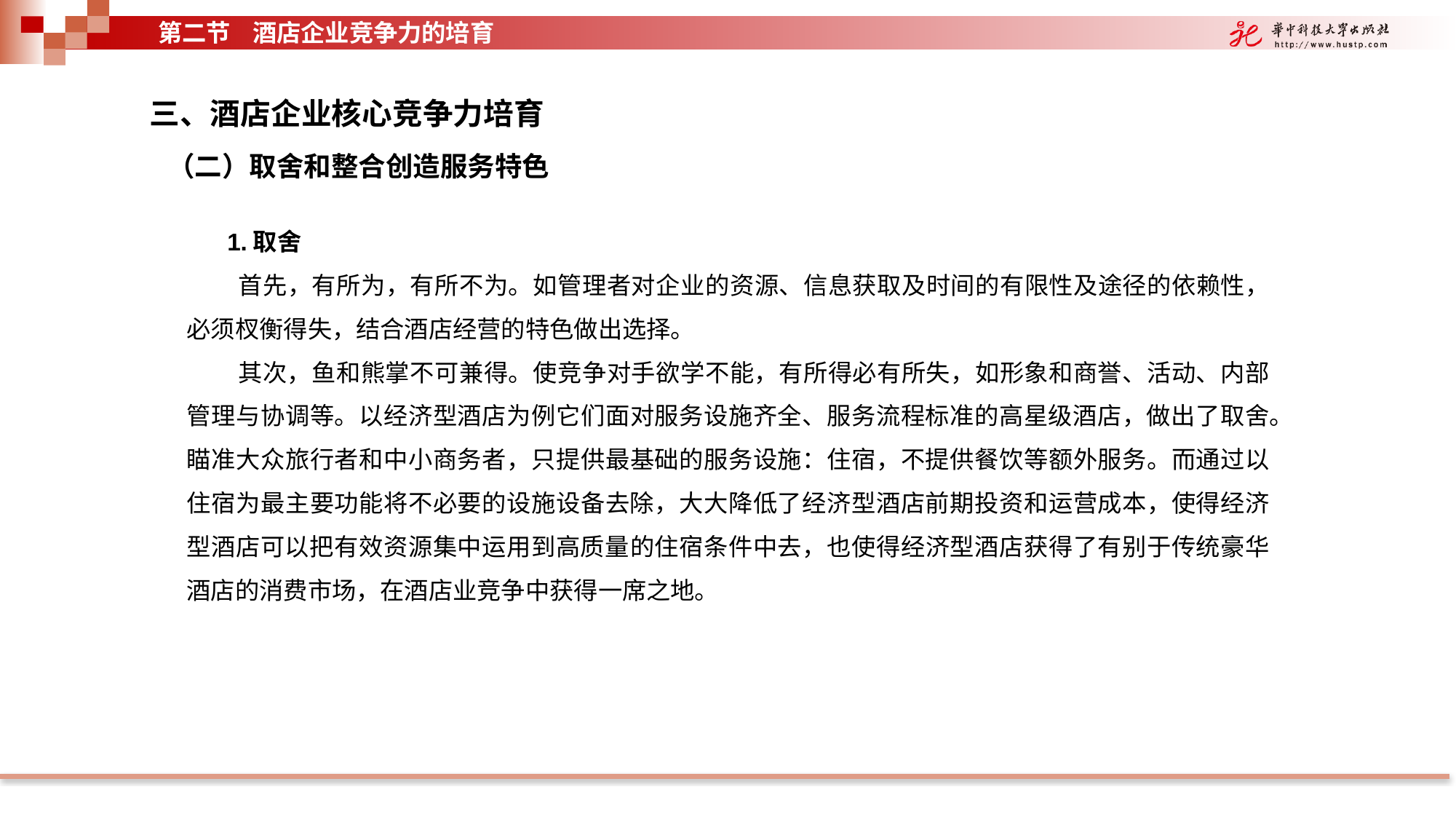

第二节    酒店企业竞争力的培育
三、酒店企业核心竞争力培育
（二）取舍和整合创造服务特色
      1.取舍
首先，有所为，有所不为。如管理者对企业的资源、信息获取及时间的有限性及途径的依赖性，必须杈衡得失，结合酒店经营的特色做出选择。
其次，鱼和熊掌不可兼得。使竞争对手欲学不能，有所得必有所失，如形象和商誉、活动、内部管理与协调等。以经济型酒店为例它们面对服务设施齐全、服务流程标准的高星级酒店，做出了取舍。瞄准大众旅行者和中小商务者，只提供最基础的服务设施：住宿，不提供餐饮等额外服务。而通过以住宿为最主要功能将不必要的设施设备去除，大大降低了经济型酒店前期投资和运营成本，使得经济型酒店可以把有效资源集中运用到高质量的住宿条件中去，也使得经济型酒店获得了有别于传统豪华酒店的消费市场，在酒店业竞争中获得一席之地。